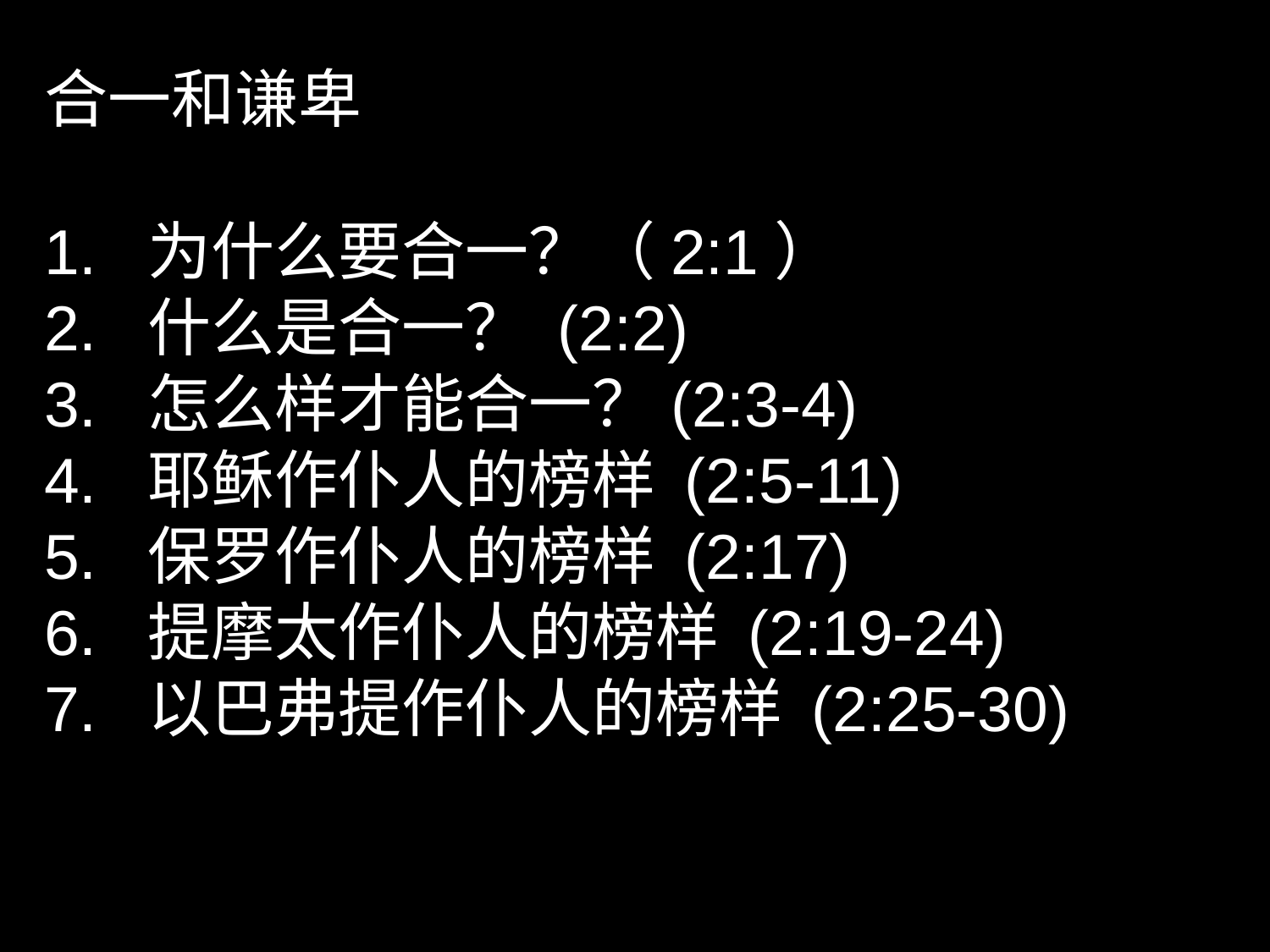

合一和谦卑

为什么要合一？（2:1）
什么是合一？ (2:2)
怎么样才能合一？(2:3-4)
耶稣作仆人的榜样 (2:5-11)
保罗作仆人的榜样 (2:17)
提摩太作仆人的榜样 (2:19-24)
以巴弗提作仆人的榜样 (2:25-30)